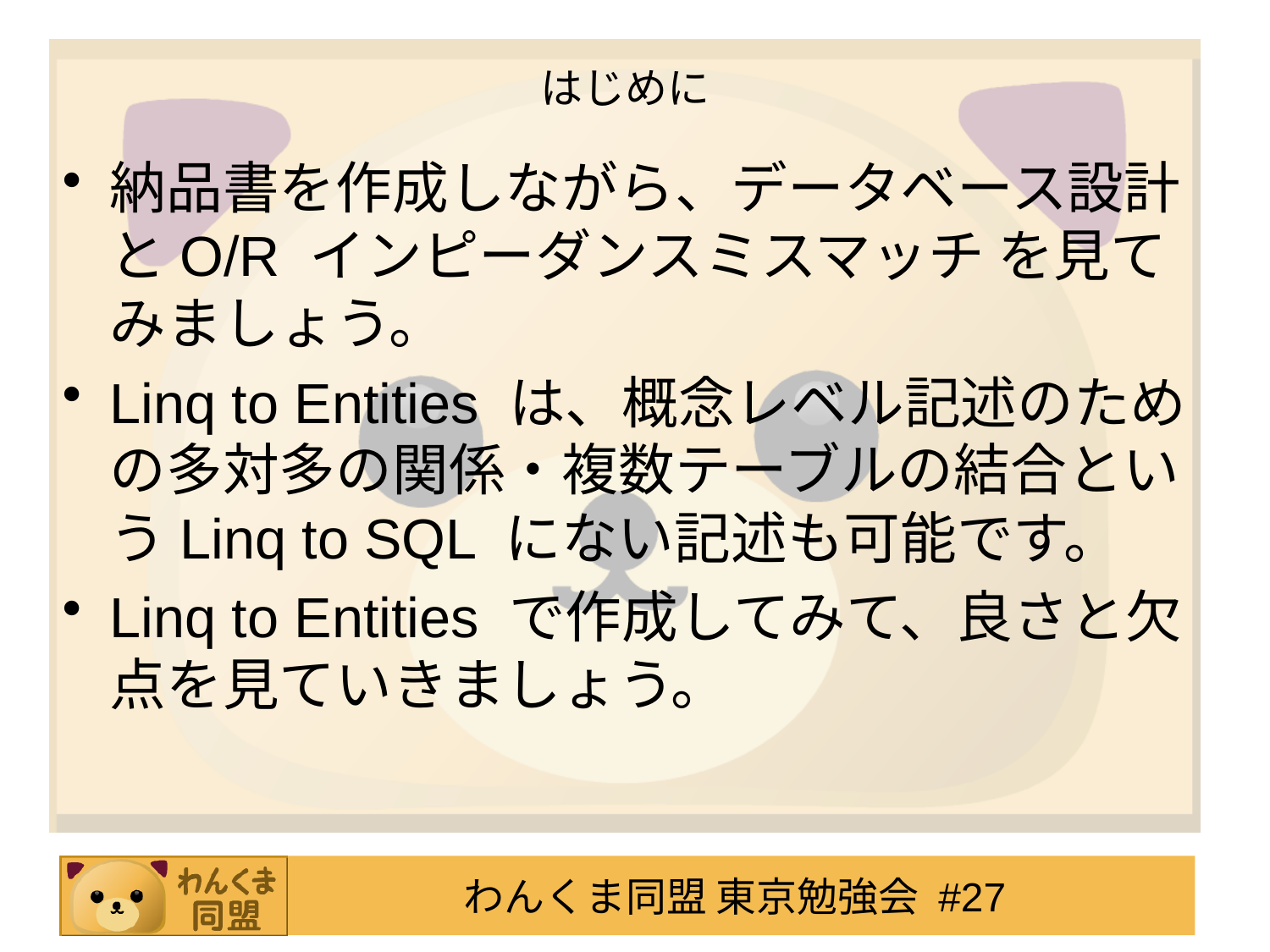

# はじめに
納品書を作成しながら、データベース設計とO/R インピーダンスミスマッチ を見てみましょう。
Linq to Entities は、概念レベル記述のための多対多の関係・複数テーブルの結合というLinq to SQL にない記述も可能です。
Linq to Entities で作成してみて、良さと欠点を見ていきましょう。